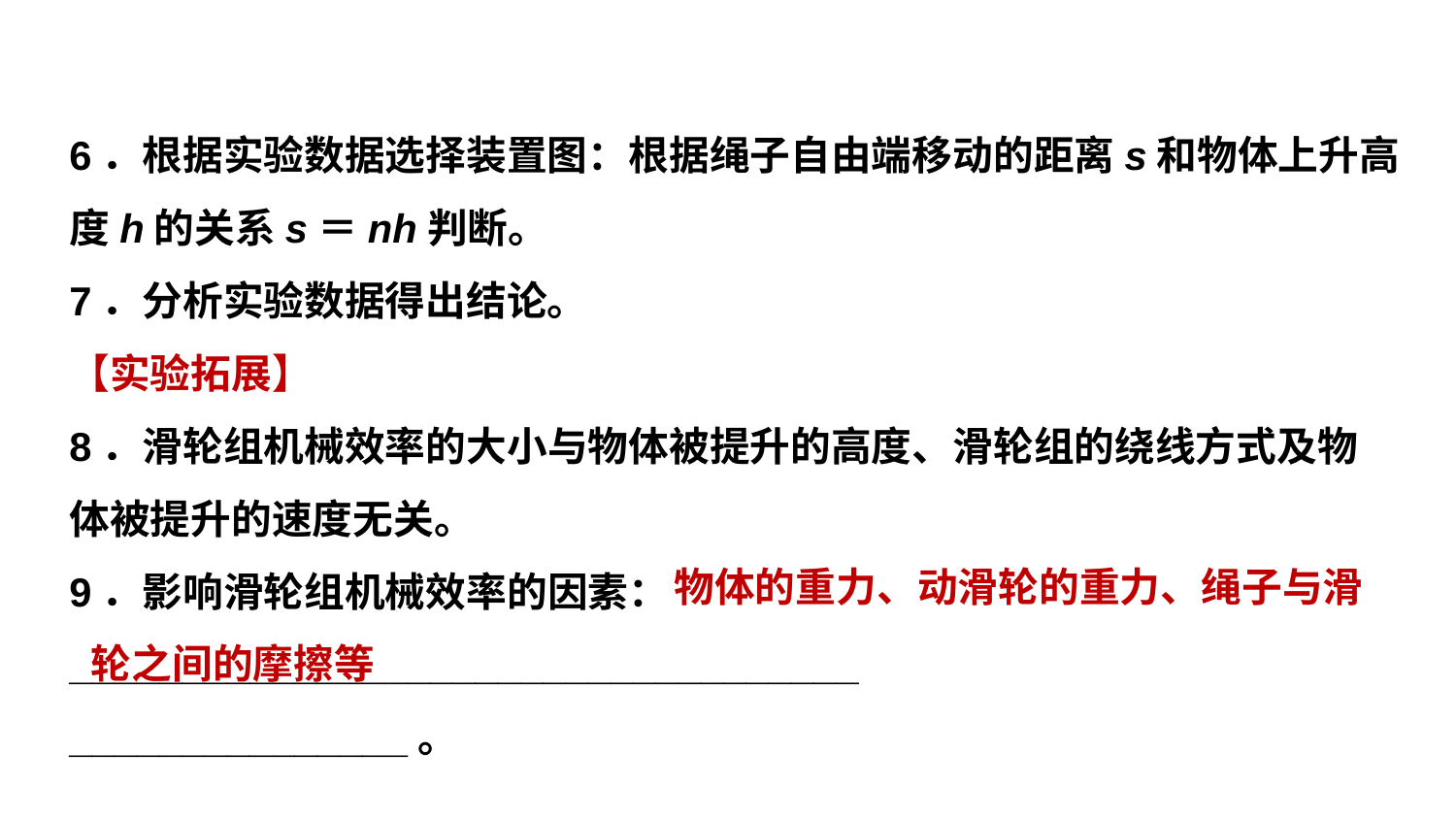

6．根据实验数据选择装置图：根据绳子自由端移动的距离s和物体上升高
度h的关系s＝nh判断。
7．分析实验数据得出结论。
【实验拓展】
8．滑轮组机械效率的大小与物体被提升的高度、滑轮组的绕线方式及物
体被提升的速度无关。
9．影响滑轮组机械效率的因素：___________________________________
_______________。
物体的重力、动滑轮的重力、绳子与滑
轮之间的摩擦等